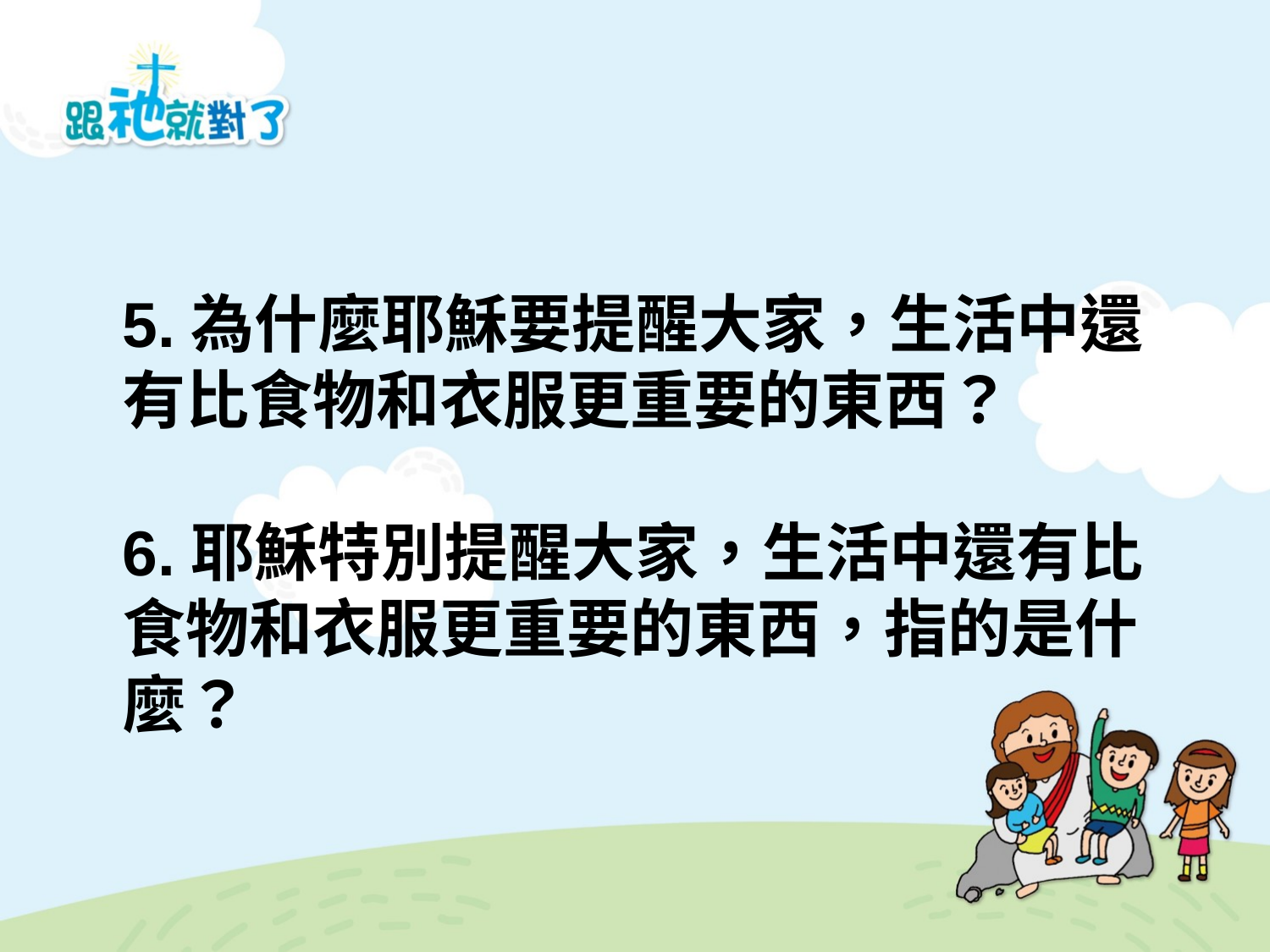

5.為什麼耶穌要提醒大家，生活中還有比食物和衣服更重要的東西？

6.耶穌特別提醒大家，生活中還有比食物和衣服更重要的東西，指的是什麼？